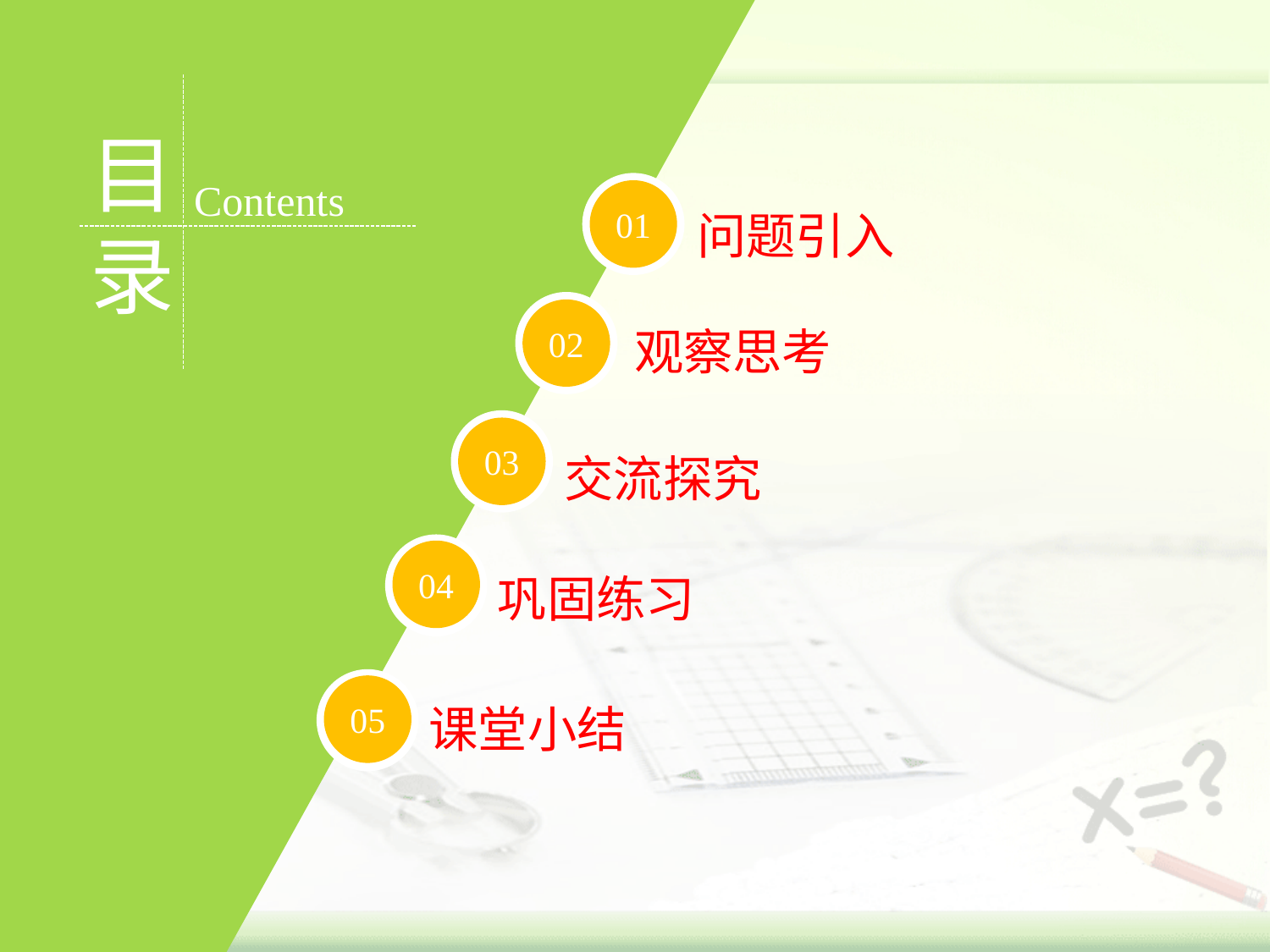

目录
Contents

01
问题引入

02
观察思考

03
交流探究

04
巩固练习

05
课堂小结